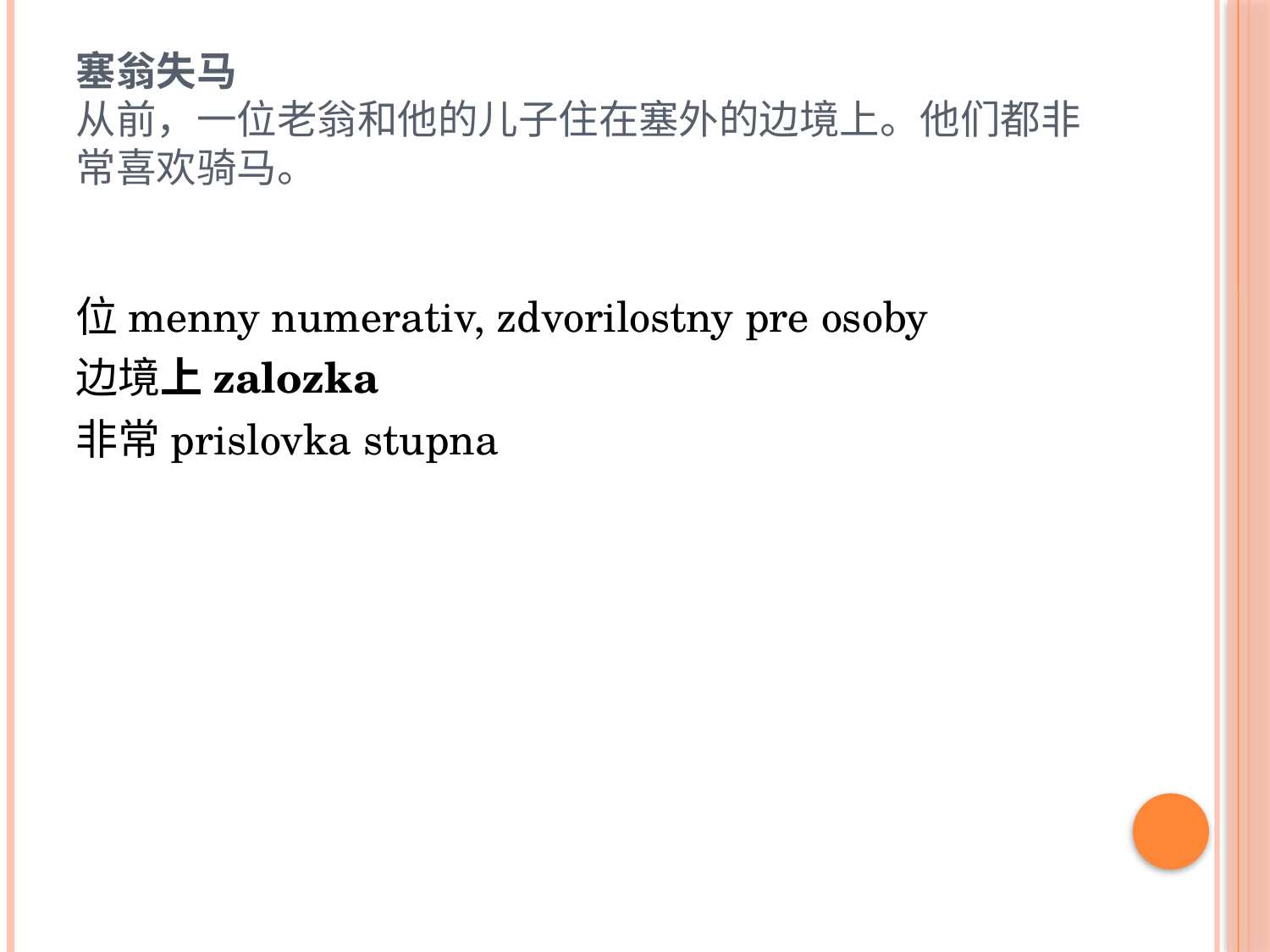

# 塞翁失马 从前，一位老翁和他的儿子住在塞外的边境上。他们都非常喜欢骑马。

位menny numerativ, zdvorilostny pre osoby
边境上zalozka
非常prislovka stupna